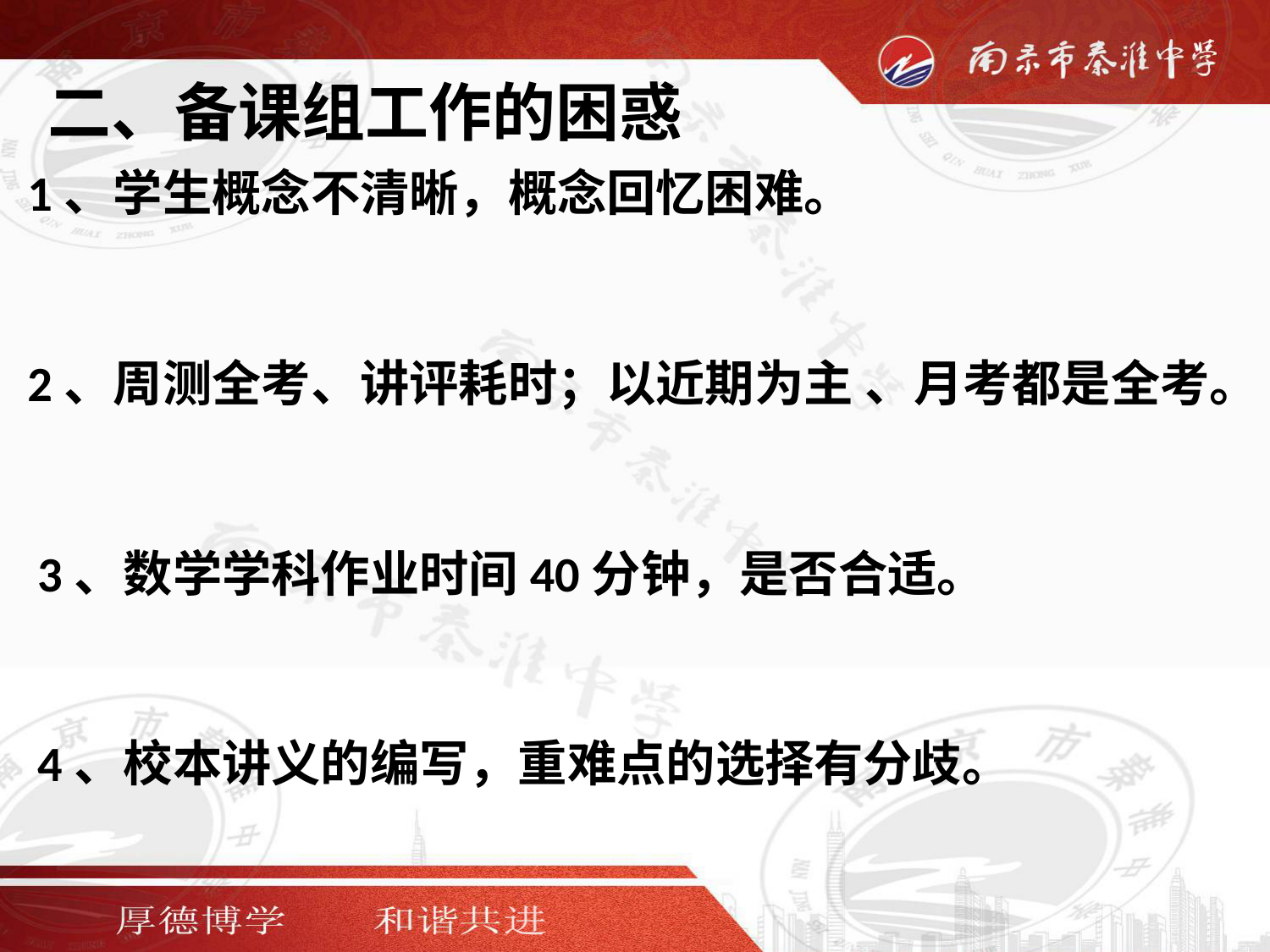

二、备课组工作的困惑
1、学生概念不清晰，概念回忆困难。
2、周测全考、讲评耗时；以近期为主 、月考都是全考。
3、数学学科作业时间40分钟，是否合适。
4、校本讲义的编写，重难点的选择有分歧。